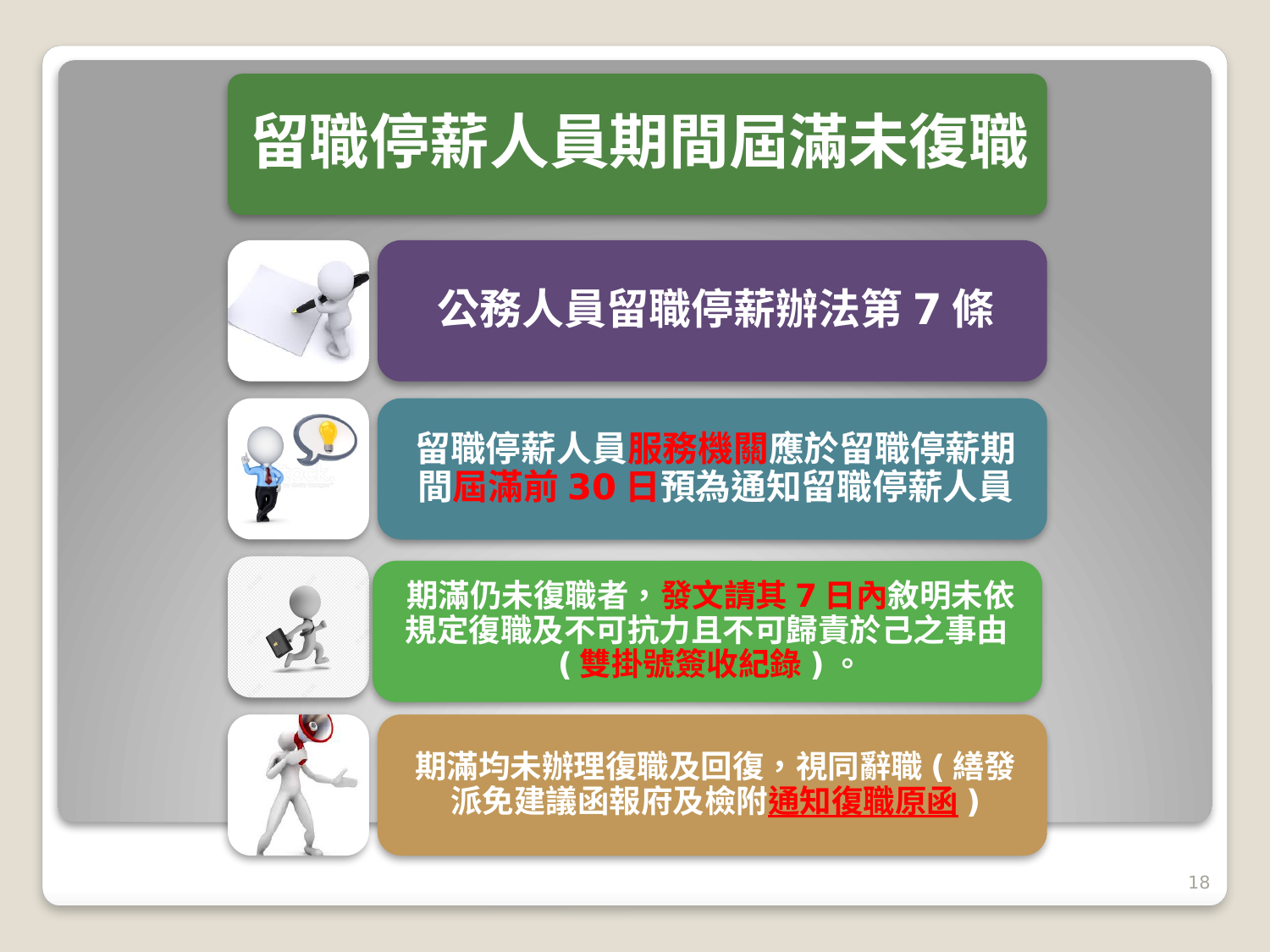

留職停薪人員期間屆滿未復職
公務人員留職停薪辦法第7條
留職停薪人員服務機關應於留職停薪期間屆滿前30日預為通知留職停薪人員
期滿仍未復職者，發文請其7日內敘明未依規定復職及不可抗力且不可歸責於己之事由(雙掛號簽收紀錄)。
期滿均未辦理復職及回復，視同辭職(繕發派免建議函報府及檢附通知復職原函)
18